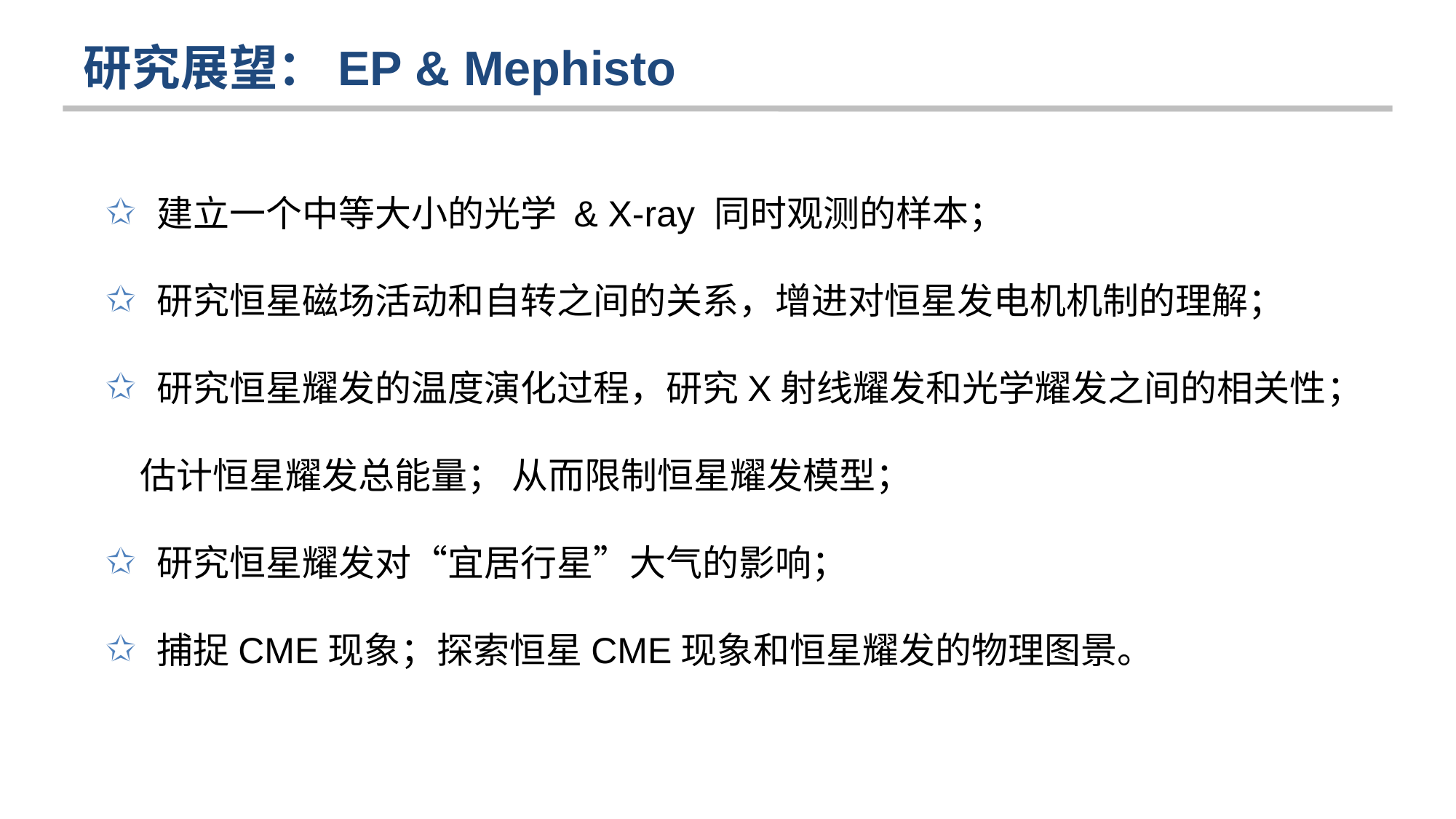

研究展望：EP & Mephisto
 建立一个中等大小的光学 & X-ray 同时观测的样本；
 研究恒星磁场活动和自转之间的关系，增进对恒星发电机机制的理解；
 研究恒星耀发的温度演化过程，研究X射线耀发和光学耀发之间的相关性；估计恒星耀发总能量； 从而限制恒星耀发模型；
 研究恒星耀发对“宜居行星”大气的影响；
 捕捉CME现象；探索恒星CME现象和恒星耀发的物理图景。